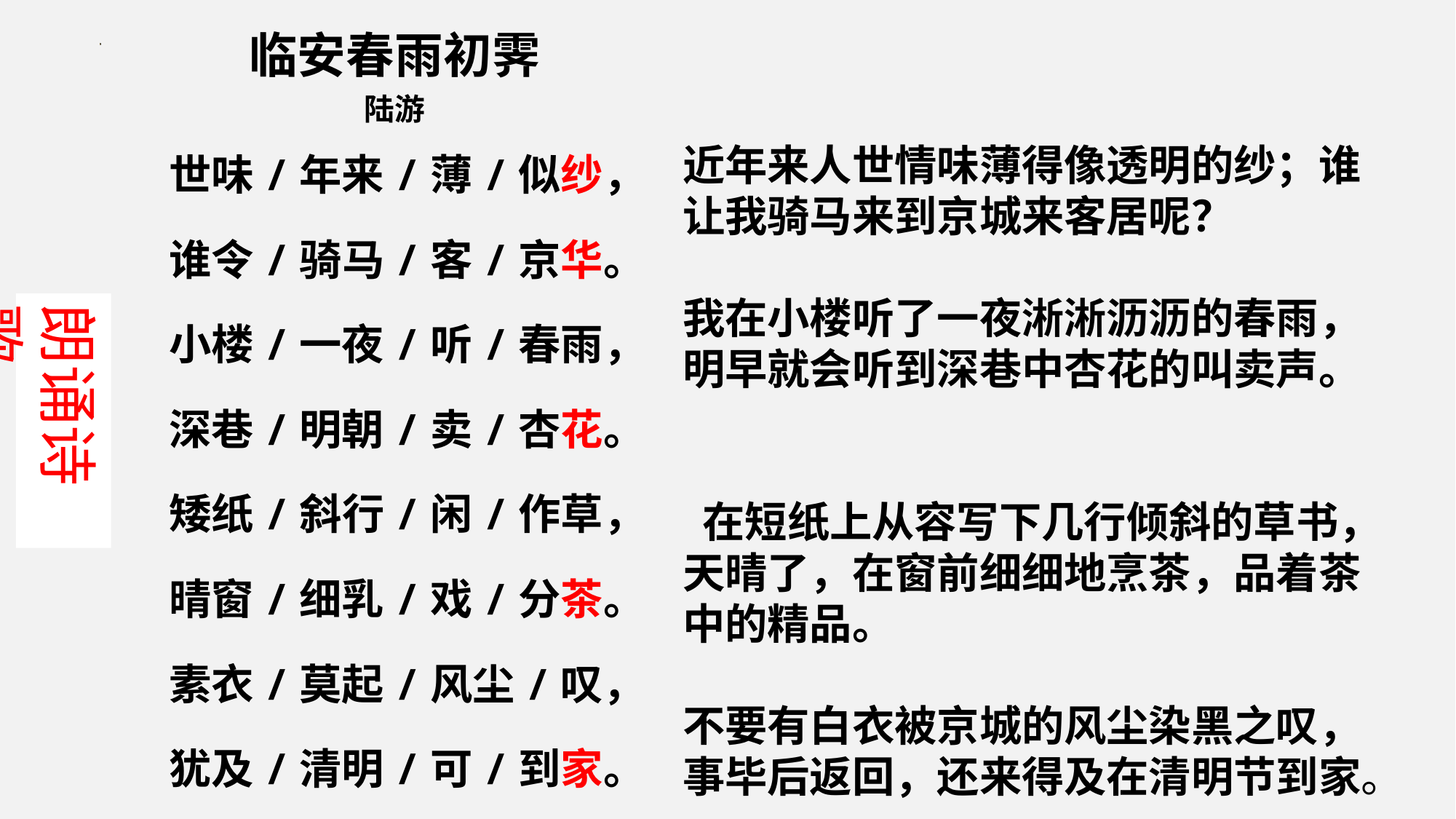

临安春雨初霁
陆游
世味/年来/薄/似纱，
谁令/骑马/客/京华。
小楼/一夜/听/春雨，
深巷/明朝/卖/杏花。
矮纸/斜行/闲/作草，
晴窗/细乳/戏/分茶。
素衣/莫起/风尘/叹，
犹及/清明/可/到家。
近年来人世情味薄得像透明的纱；谁让我骑马来到京城来客居呢？

我在小楼听了一夜淅淅沥沥的春雨，明早就会听到深巷中杏花的叫卖声。

 在短纸上从容写下几行倾斜的草书，天晴了，在窗前细细地烹茶，品着茶中的精品。

不要有白衣被京城的风尘染黑之叹，事毕后返回，还来得及在清明节到家。
品读诗歌
朗诵诗歌